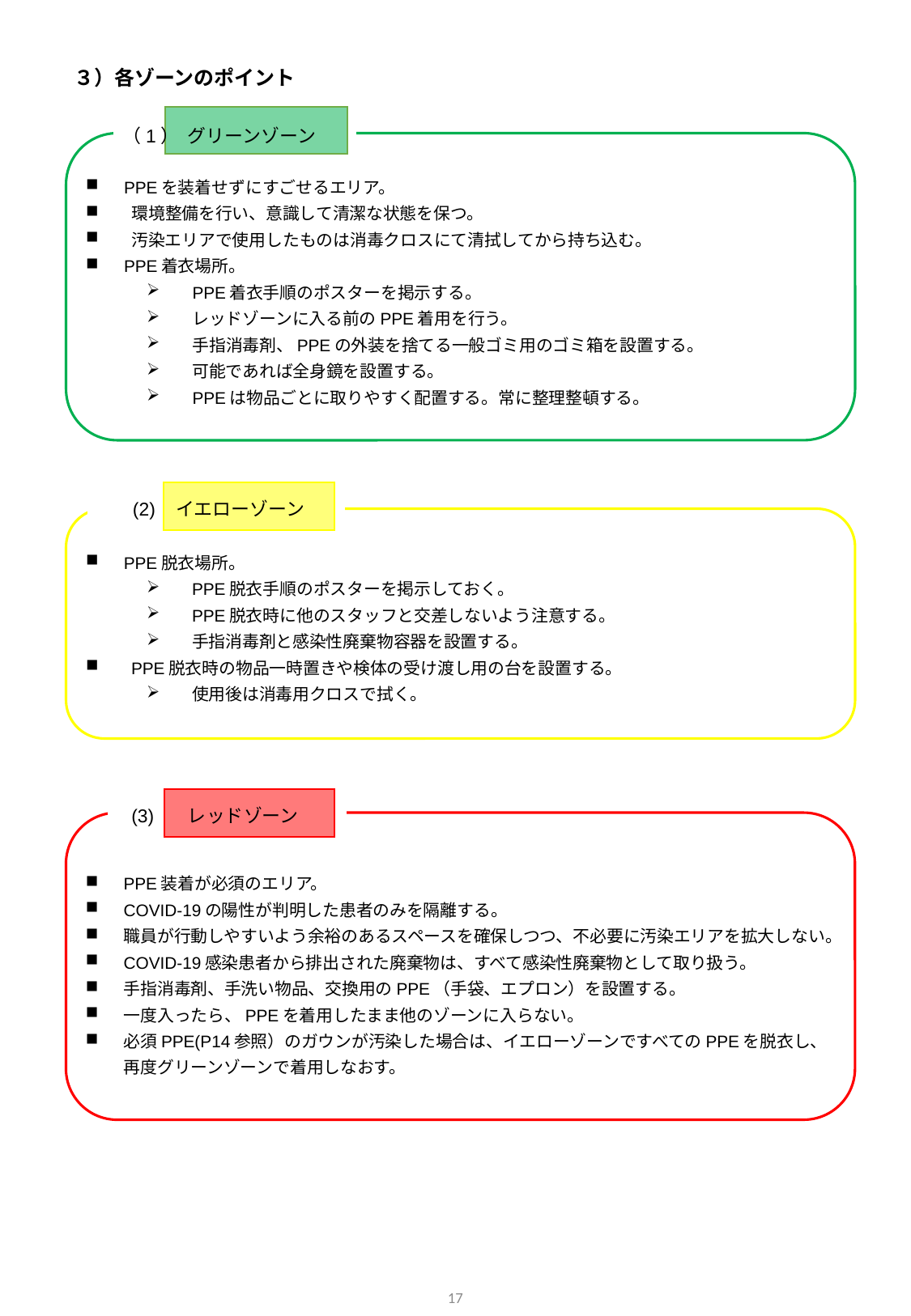

３）各ゾーンのポイント

PPEを装着せずにすごせるエリア。
環境整備を行い、意識して清潔な状態を保つ。
汚染エリアで使用したものは消毒クロスにて清拭してから持ち込む。
PPE着衣場所。
PPE着衣手順のポスターを掲示する。
レッドゾーンに入る前のPPE着用を行う。
手指消毒剤、PPEの外装を捨てる一般ゴミ用のゴミ箱を設置する。
可能であれば全身鏡を設置する。
PPEは物品ごとに取りやすく配置する。常に整理整頓する。
（1）  グリーンゾーン

PPE脱衣場所。
PPE脱衣手順のポスターを掲示しておく。
PPE脱衣時に他のスタッフと交差しないよう注意する。
手指消毒剤と感染性廃棄物容器を設置する。
PPE脱衣時の物品一時置きや検体の受け渡し用の台を設置する。
使用後は消毒用クロスで拭く。
(2)   イエローゾーン

PPE装着が必須のエリア。
COVID-19の陽性が判明した患者のみを隔離する。
職員が行動しやすいよう余裕のあるスペースを確保しつつ、不必要に汚染エリアを拡大しない。
COVID-19感染患者から排出された廃棄物は、すべて感染性廃棄物として取り扱う。
手指消毒剤、手洗い物品、交換用のPPE（手袋、エプロン）を設置する。
一度入ったら、PPEを着用したまま他のゾーンに入らない。
必須PPE(P14参照）のガウンが汚染した場合は、イエローゾーンですべてのPPEを脱衣し、
再度グリーンゾーンで着用しなおす。
 (3)  　レッドゾーン
17